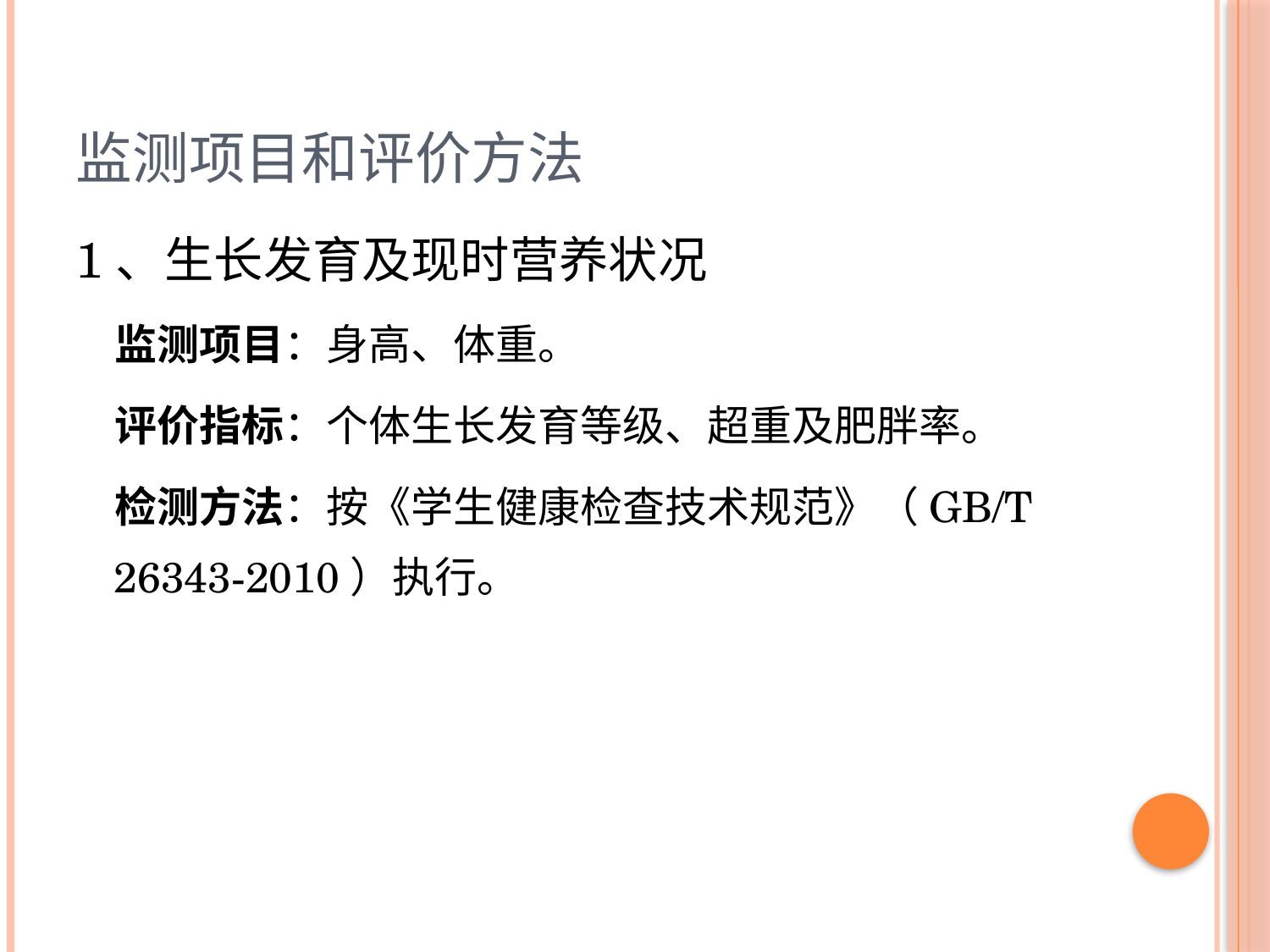

# 监测项目和评价方法
1、生长发育及现时营养状况
   监测项目：身高、体重。
   评价指标：个体生长发育等级、超重及肥胖率。
   检测方法：按《学生健康检查技术规范》（GB/T 26343-2010）执行。